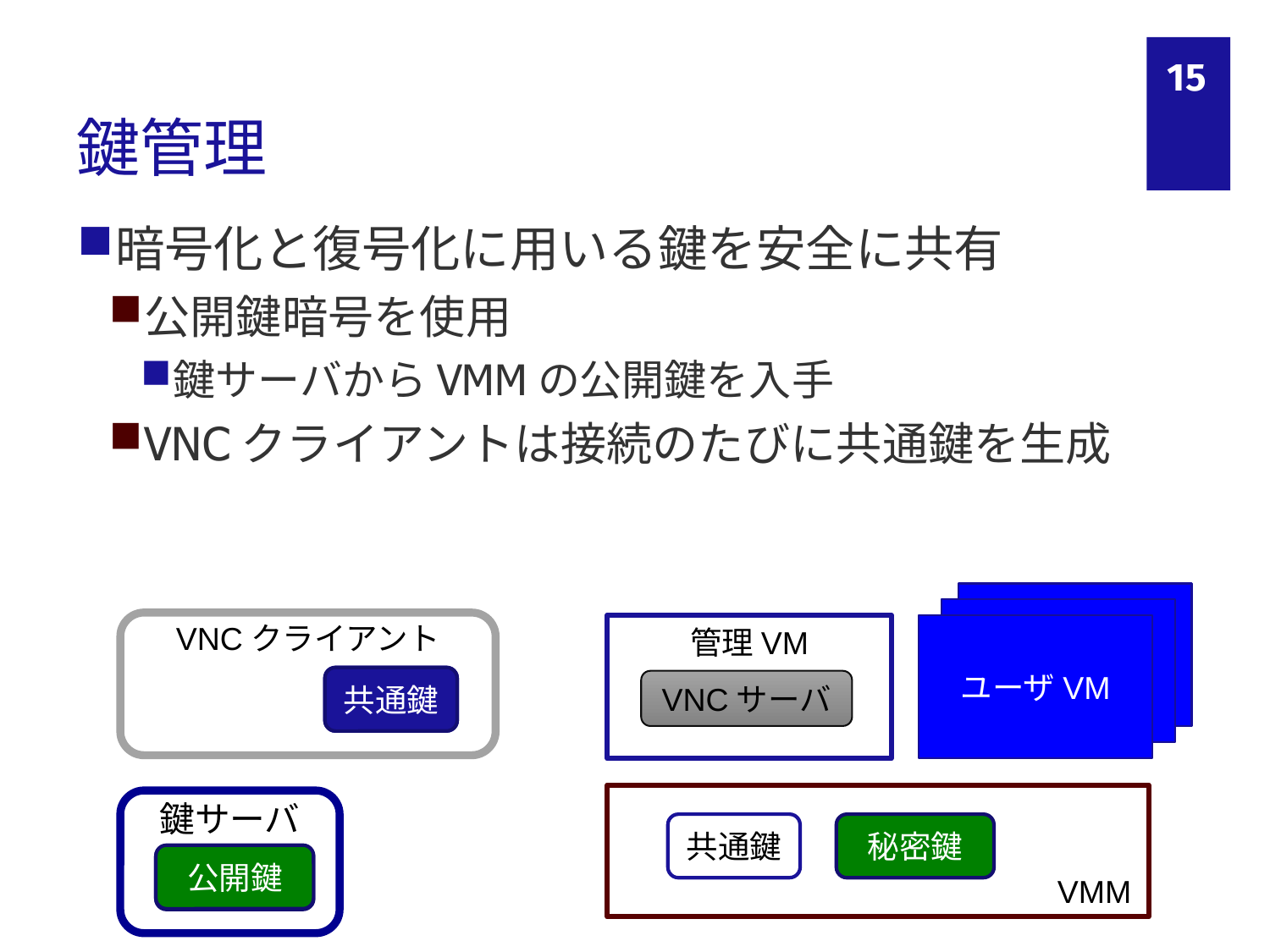

# 鍵管理
15
暗号化と復号化に用いる鍵を安全に共有
公開鍵暗号を使用
鍵サーバからVMMの公開鍵を入手
VNCクライアントは接続のたびに共通鍵を生成
ユーザVM
ユーザVM
ユーザVM

VNCクライアント

管理VM
VNCサーバ
共通鍵
共通鍵

VMM

鍵サーバ
共通鍵
秘密鍵
公開鍵
公開鍵